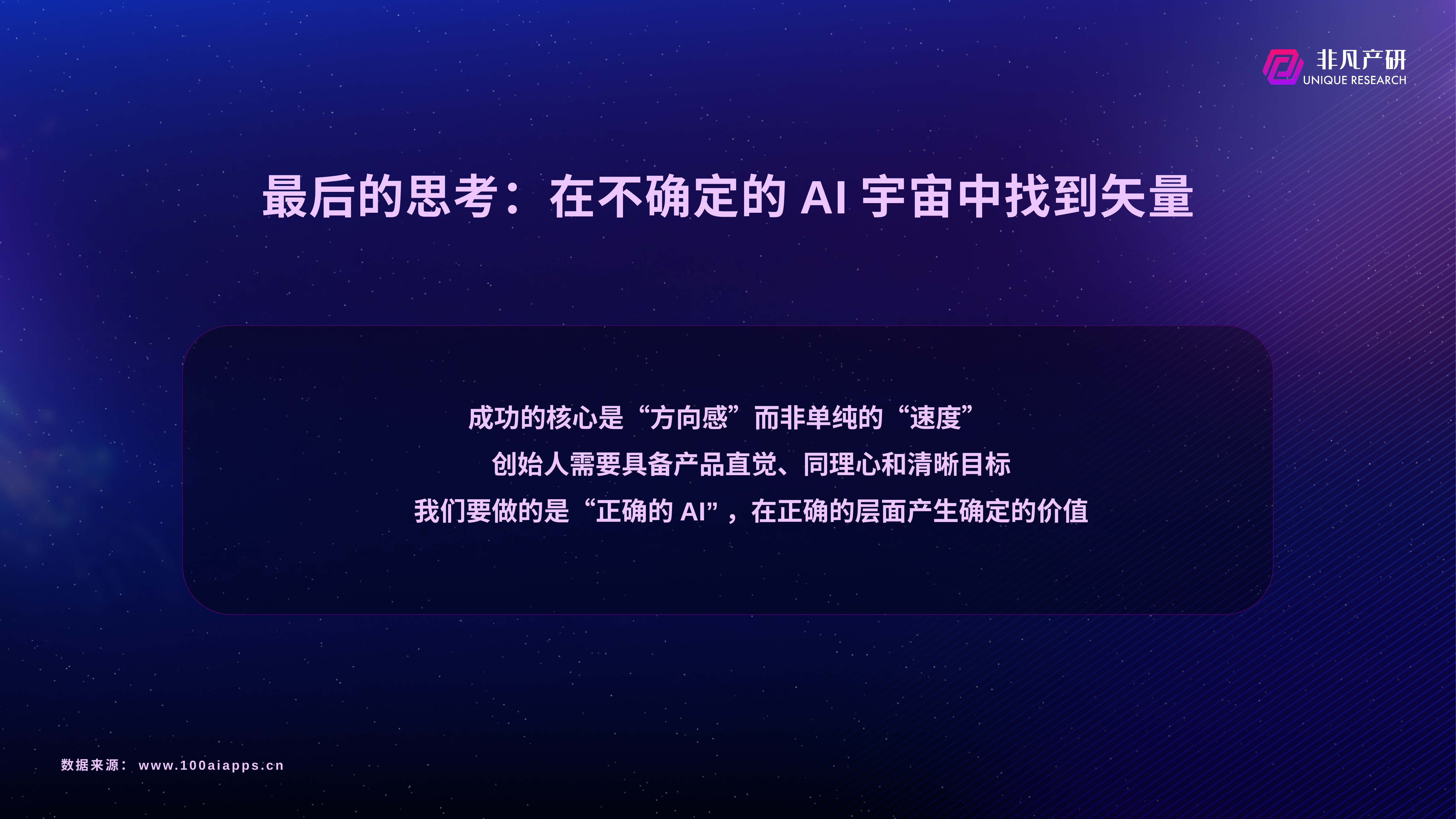

# 最后的思考：在不确定的AI宇宙中找到矢量

成功的核心是“方向感”而非单纯的“速度”
	创始人需要具备产品直觉、同理心和清晰目标
	我们要做的是“正确的AI”，在正确的层面产生确定的价值